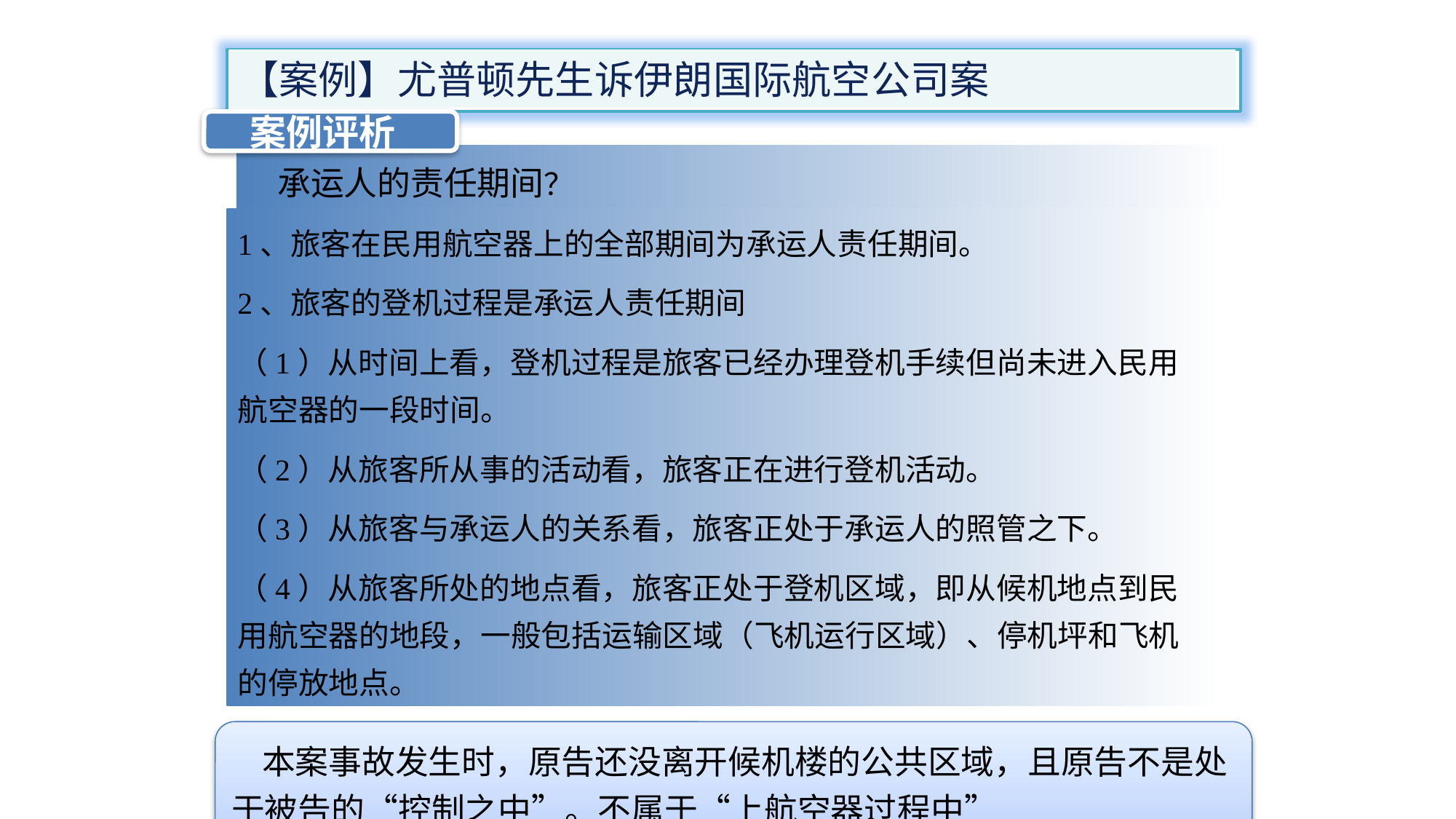

【案例】尤普顿先生诉伊朗国际航空公司案
   案例评析
   承运人的责任期间？
1、旅客在民用航空器上的全部期间为承运人责任期间。
2、旅客的登机过程是承运人责任期间
（1）从时间上看，登机过程是旅客已经办理登机手续但尚未进入民用航空器的一段时间。
（2）从旅客所从事的活动看，旅客正在进行登机活动。
（3）从旅客与承运人的关系看，旅客正处于承运人的照管之下。
（4）从旅客所处的地点看，旅客正处于登机区域，即从候机地点到民用航空器的地段，一般包括运输区域（飞机运行区域）、停机坪和飞机的停放地点。
   本案事故发生时，原告还没离开候机楼的公共区域，且原告不是处于被告的“控制之中”。不属于“上航空器过程中”
42